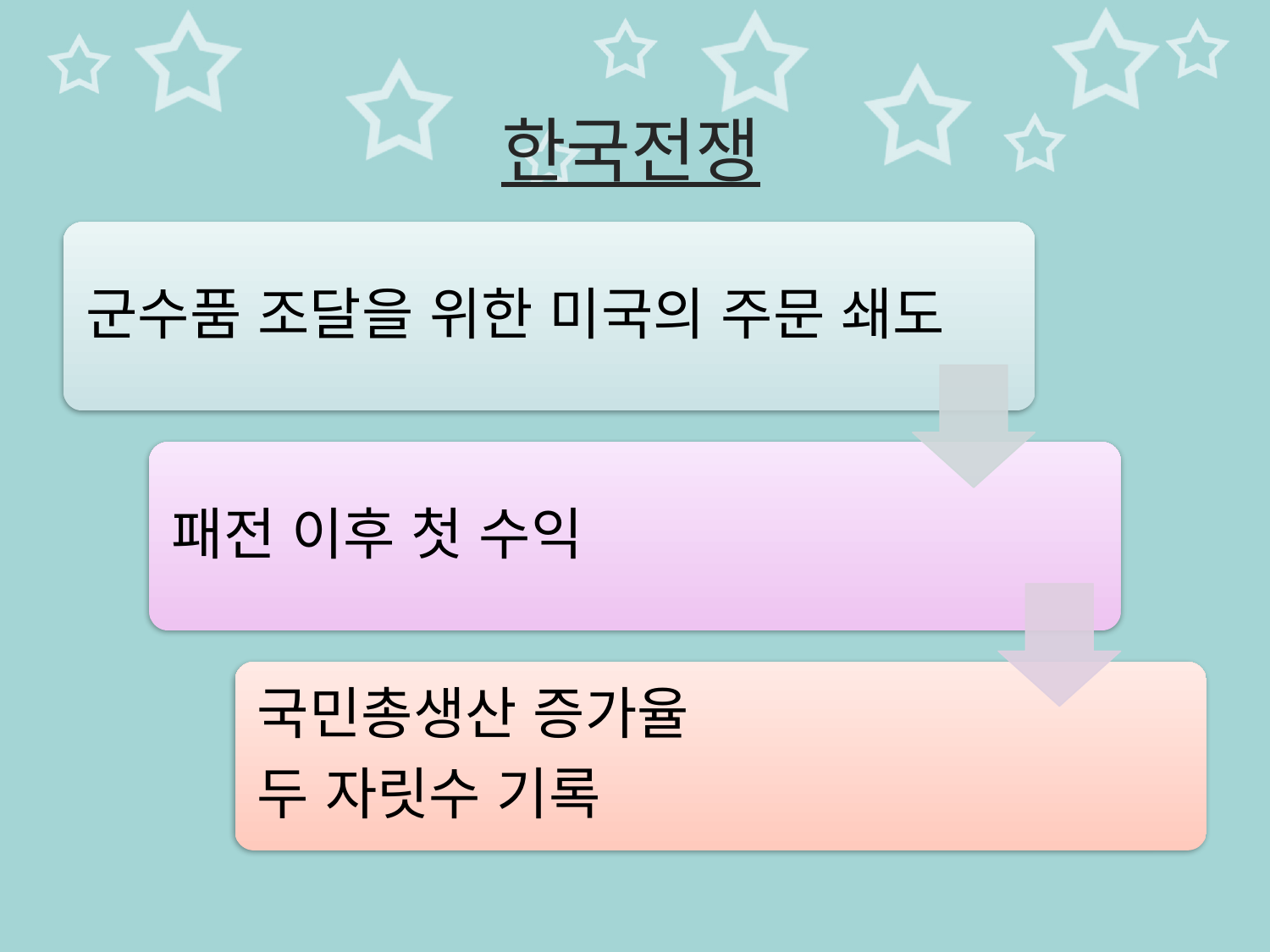

# 한국전쟁
군수품 조달을 위한 미국의 주문 쇄도
패전 이후 첫 수익
국민총생산 증가율
두 자릿수 기록